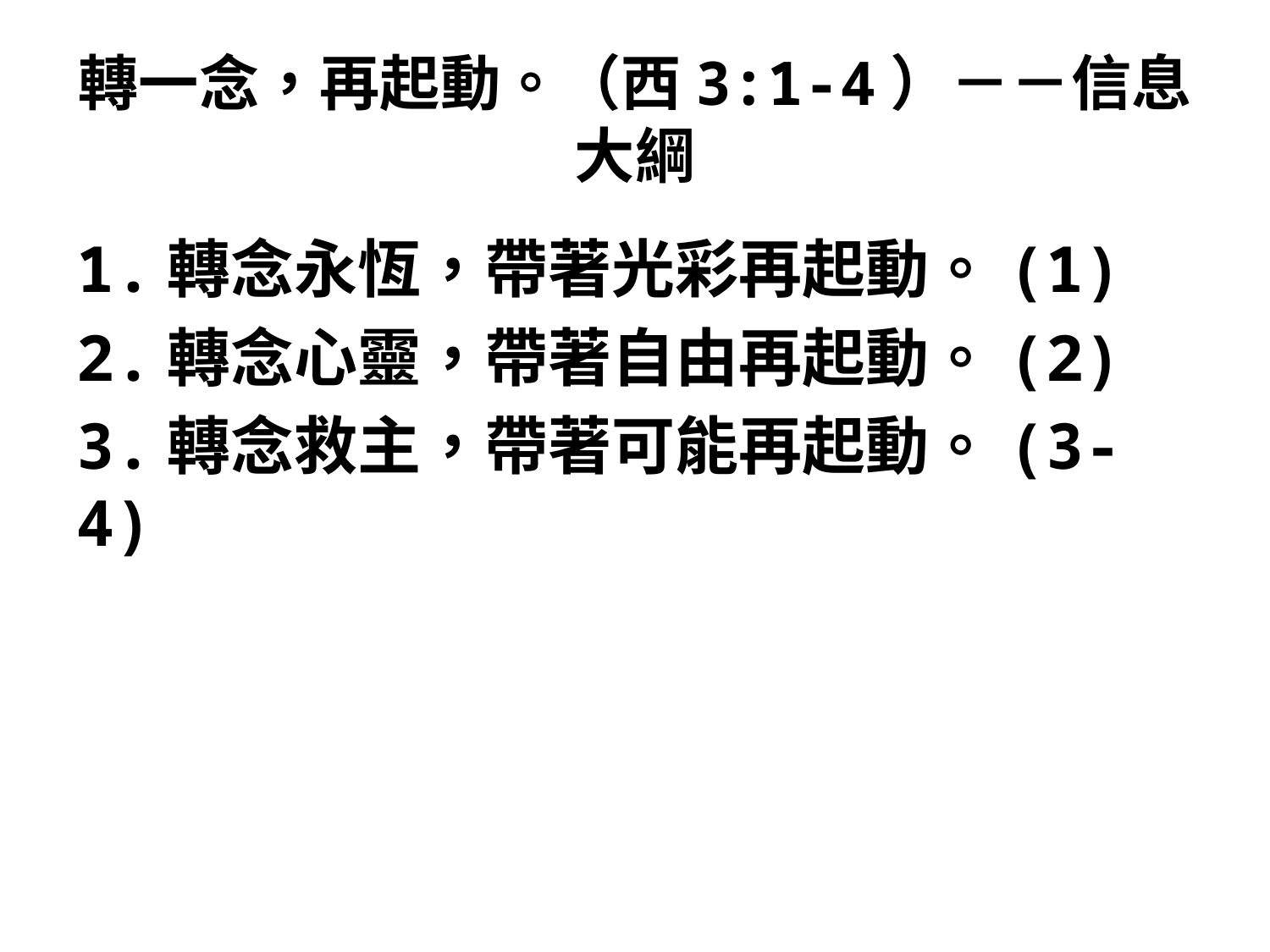

# 轉一念，再起動。（西3:1-4）－－信息大綱
1.轉念永恆，帶著光彩再起動。(1)
2.轉念心靈，帶著自由再起動。(2)
3.轉念救主，帶著可能再起動。(3-4)